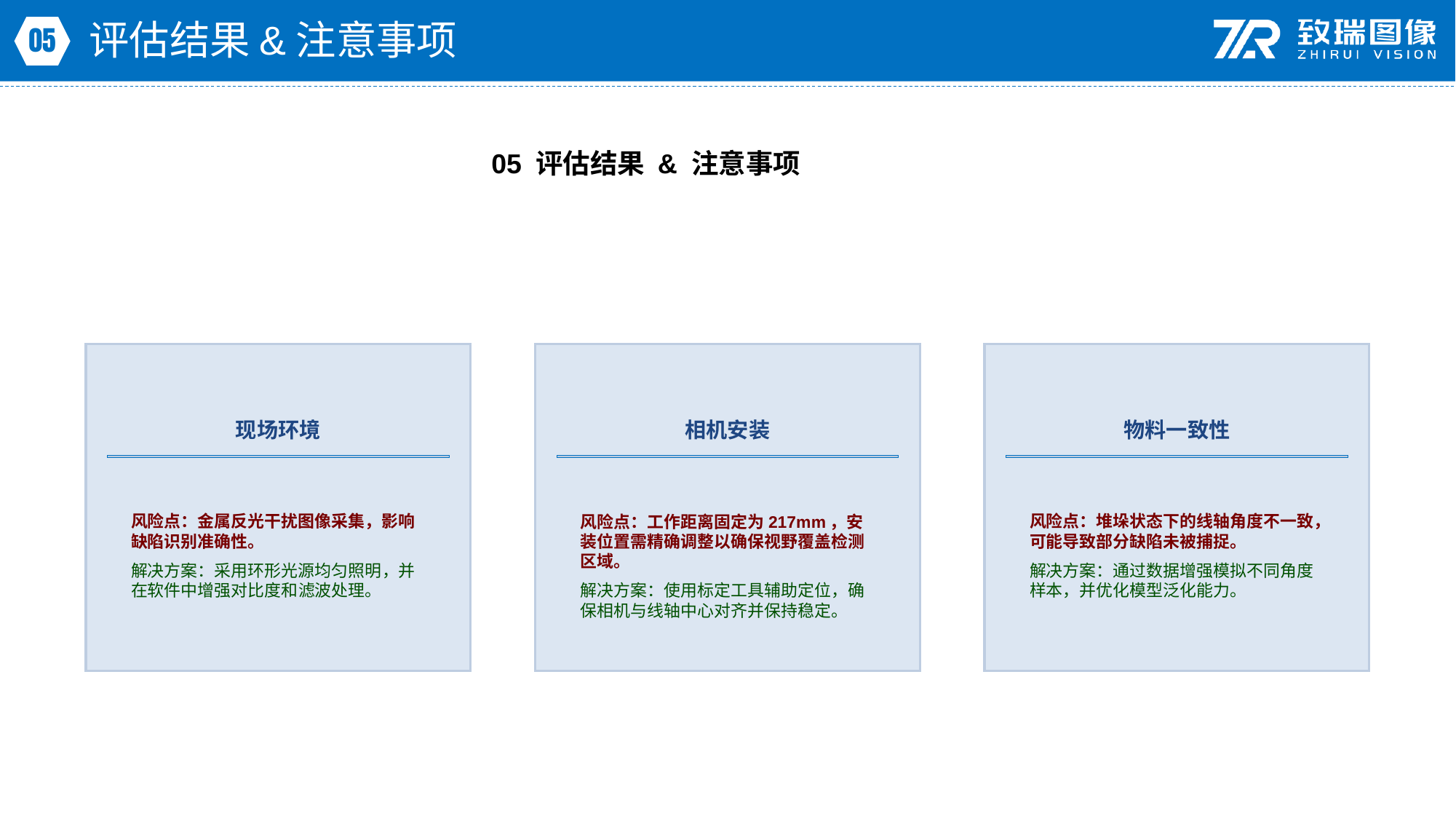

评估结果&注意事项
05

05 评估结果 & 注意事项

现场环境

相机安装

物料一致性

风险点：金属反光干扰图像采集，影响缺陷识别准确性。
解决方案：采用环形光源均匀照明，并在软件中增强对比度和滤波处理。

风险点：工作距离固定为217mm，安装位置需精确调整以确保视野覆盖检测区域。
解决方案：使用标定工具辅助定位，确保相机与线轴中心对齐并保持稳定。

风险点：堆垛状态下的线轴角度不一致，可能导致部分缺陷未被捕捉。
解决方案：通过数据增强模拟不同角度样本，并优化模型泛化能力。